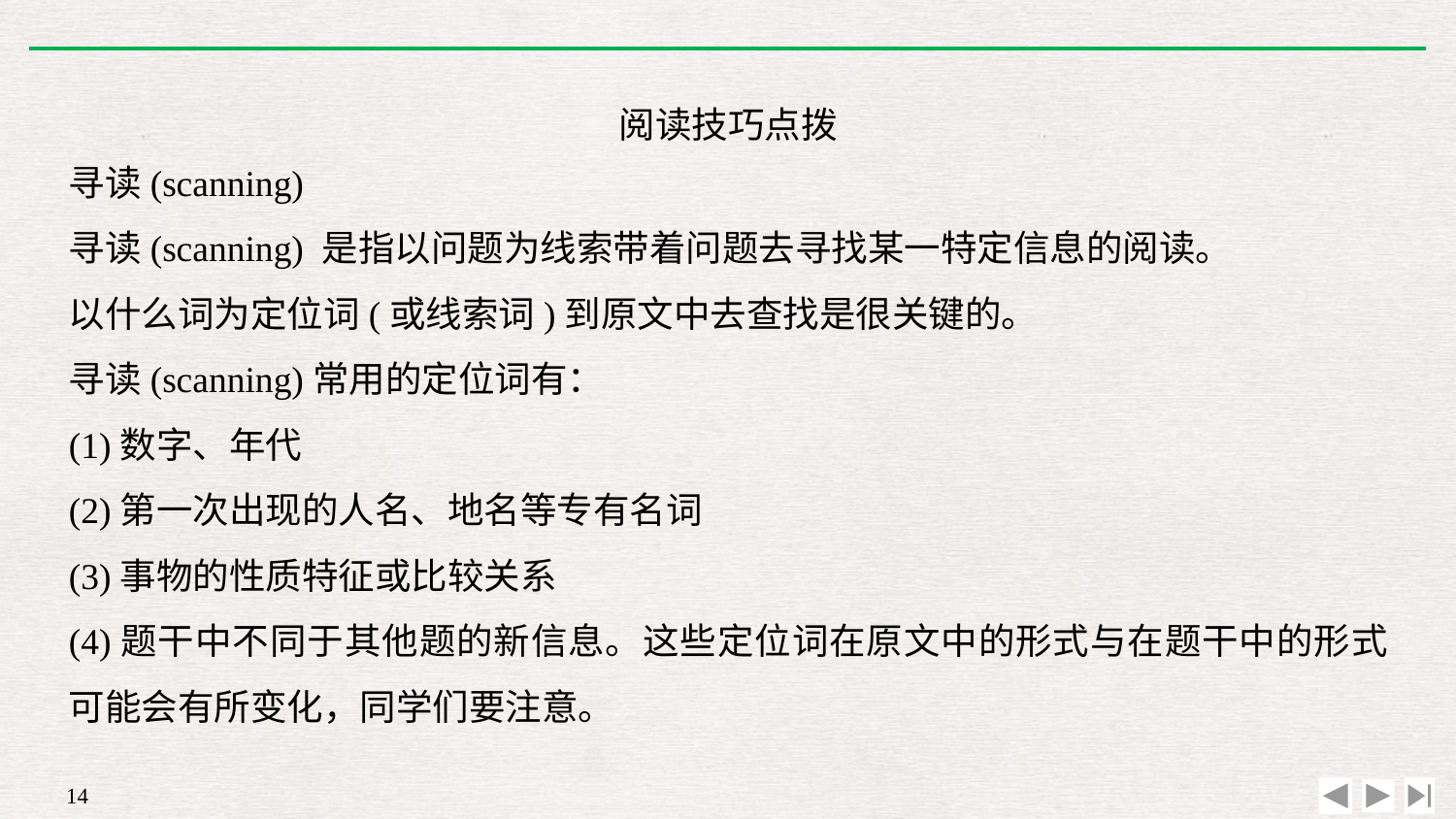

阅读技巧点拨
寻读(scanning)
寻读(scanning) 是指以问题为线索带着问题去寻找某一特定信息的阅读。
以什么词为定位词(或线索词)到原文中去查找是很关键的。
寻读(scanning)常用的定位词有：
(1)数字、年代
(2)第一次出现的人名、地名等专有名词
(3)事物的性质特征或比较关系
(4)题干中不同于其他题的新信息。这些定位词在原文中的形式与在题干中的形式可能会有所变化，同学们要注意。